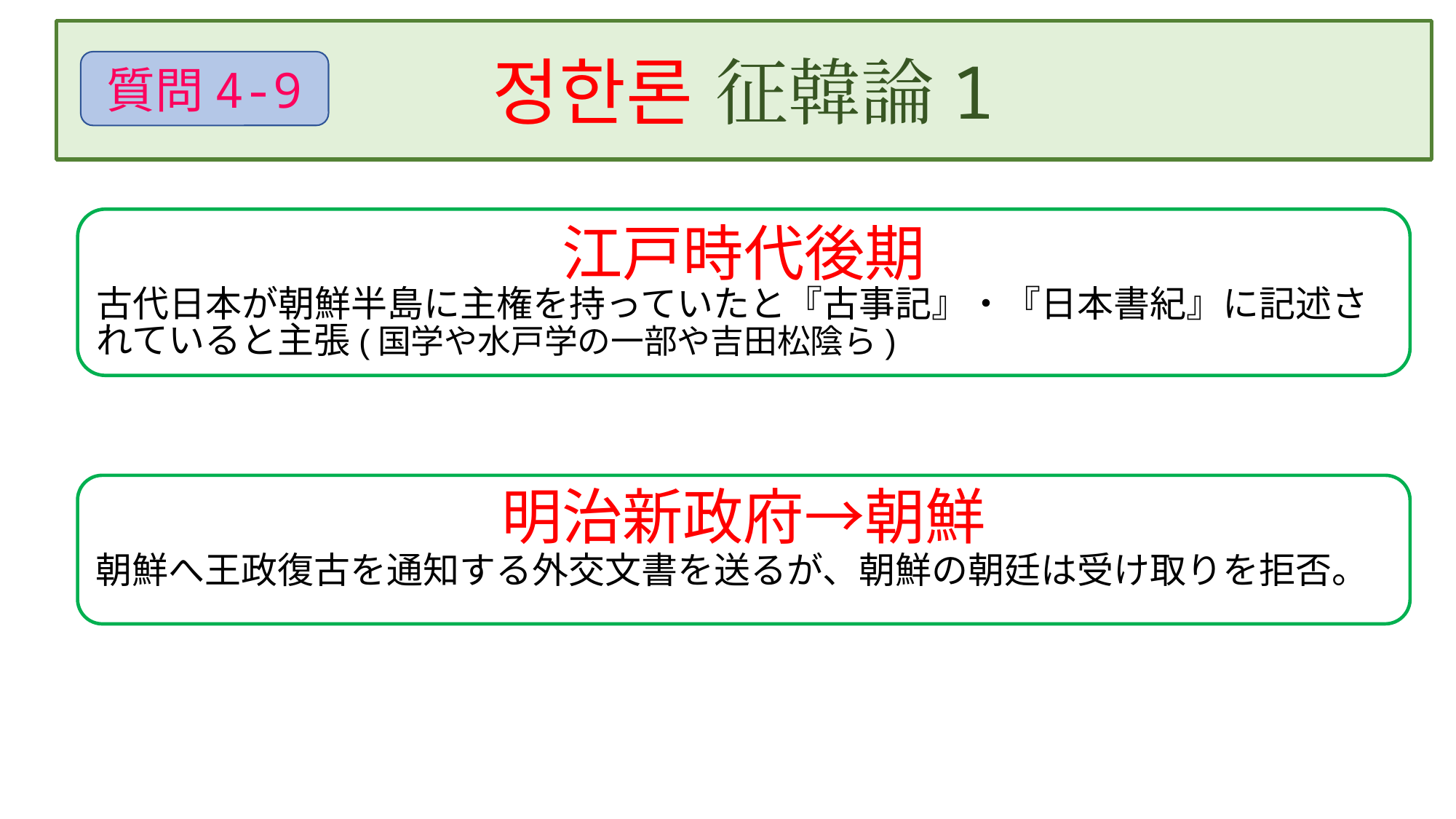

정한론 征韓論1
質問4-9
江戸時代後期
古代日本が朝鮮半島に主権を持っていたと『古事記』・『日本書紀』に記述されていると主張(国学や水戸学の一部や吉田松陰ら)
明治新政府→朝鮮
朝鮮へ王政復古を通知する外交文書を送るが、朝鮮の朝廷は受け取りを拒否。